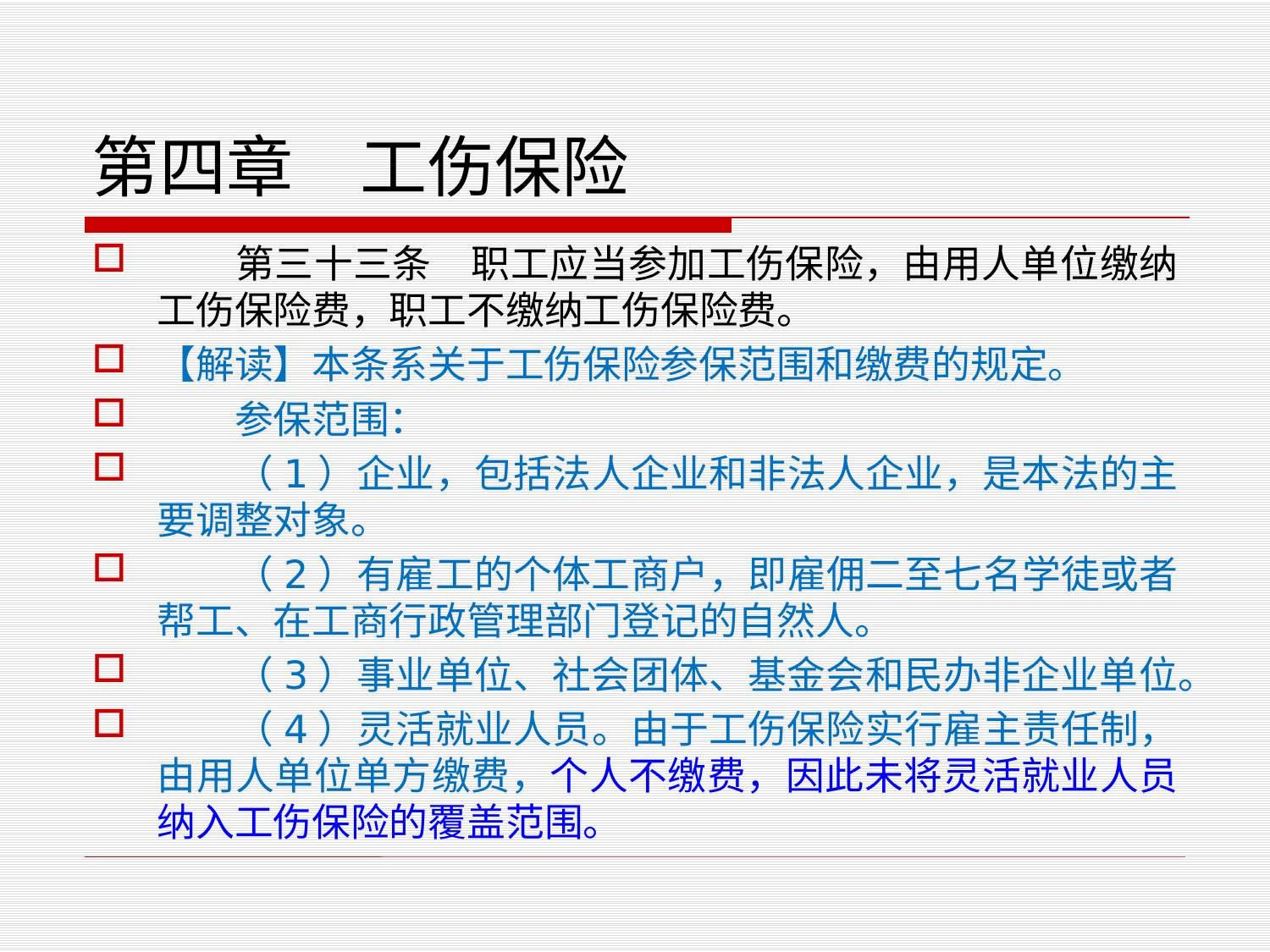

# 第四章　工伤保险
　　第三十三条　职工应当参加工伤保险，由用人单位缴纳工伤保险费，职工不缴纳工伤保险费。
【解读】本条系关于工伤保险参保范围和缴费的规定。
　　参保范围：
　　（1）企业，包括法人企业和非法人企业，是本法的主要调整对象。
　　（2）有雇工的个体工商户，即雇佣二至七名学徒或者帮工、在工商行政管理部门登记的自然人。
　　（3）事业单位、社会团体、基金会和民办非企业单位。
　　（4）灵活就业人员。由于工伤保险实行雇主责任制，由用人单位单方缴费，个人不缴费，因此未将灵活就业人员纳入工伤保险的覆盖范围。